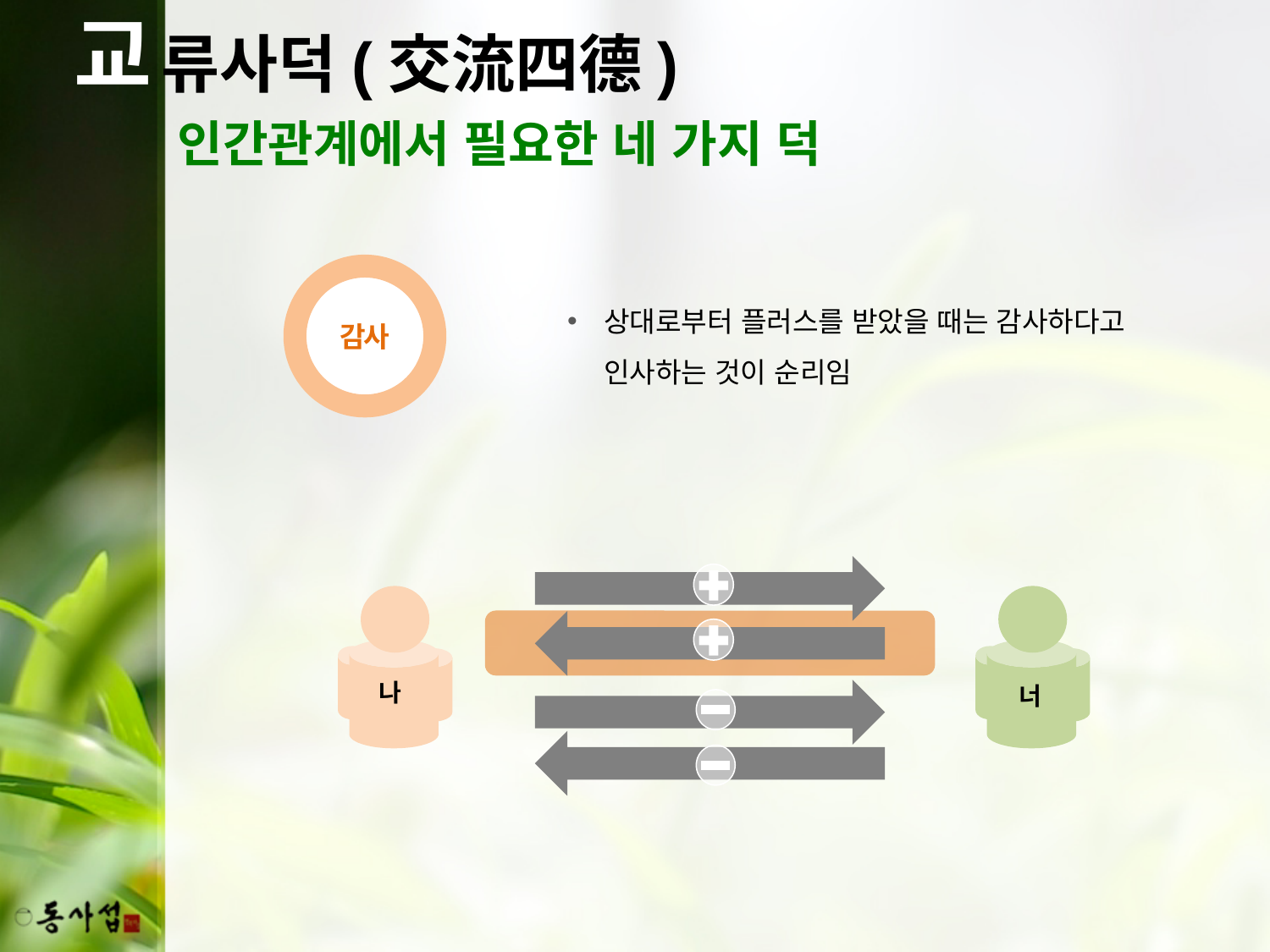

교
류사덕(交流四德)
인간관계에서 필요한 네 가지 덕
감사
상대로부터 플러스를 받았을 때는 감사하다고 인사하는 것이 순리임

나

너